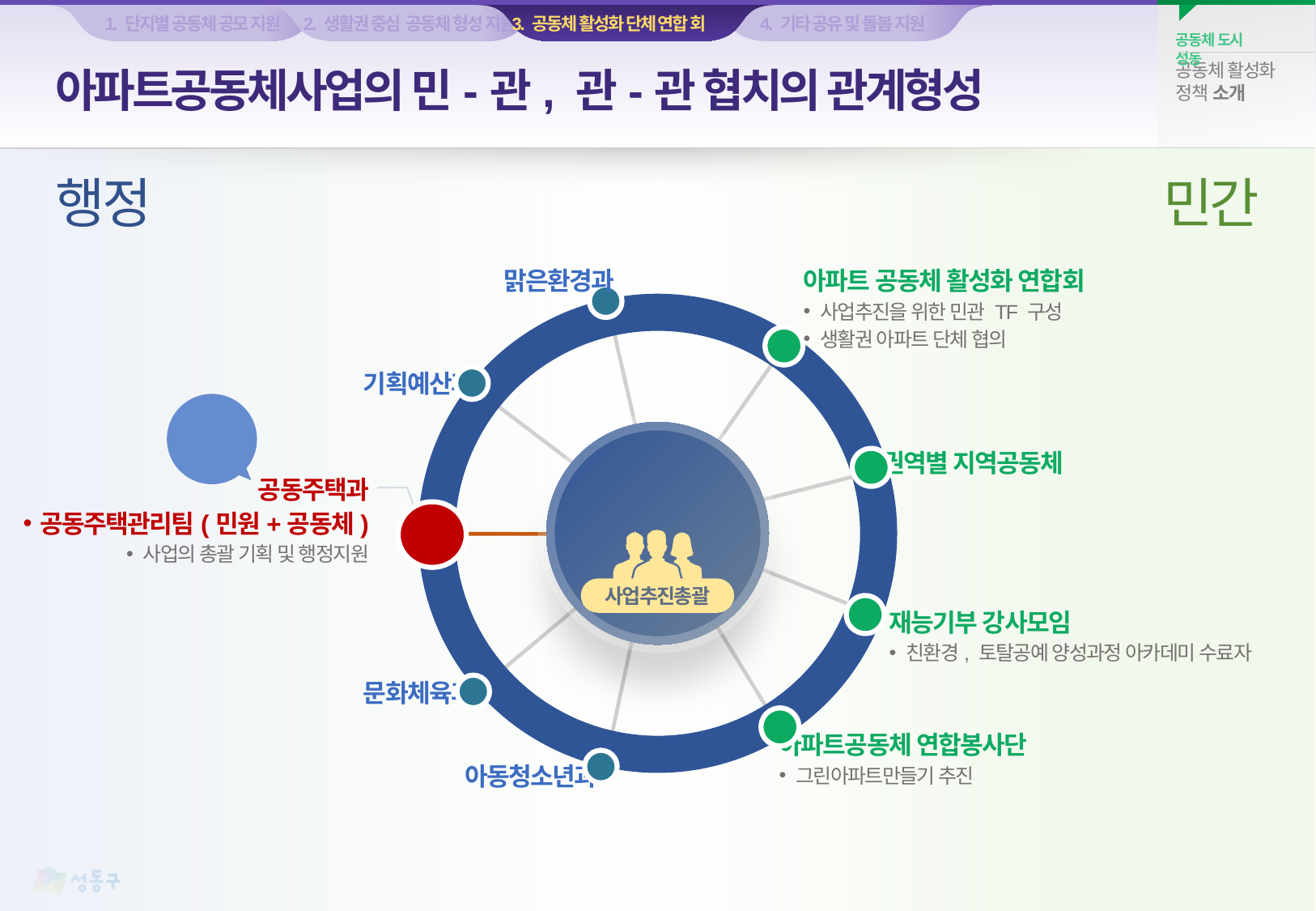

공동체 도시 성동
공동체 활성화 정책 소개

1. 단지별 공동체 공모 지원
2. 생활권 중심  공동체 형성 지원
3. 공동체 활성화 단체 연합 회 지원
4. 기타 공유 및 돌봄 지원
아파트공동체사업의 민-관, 관-관 협치의 관계형성

행정
민간
 맑은환경과
아파트 공동체 활성화 연합회
사업추진을 위한 민관 TF 구성
생활권 아파트 단체 협의

기획예산과

주무
부서

공동주택과
공동주택관리팀(민원+공동체)
사업의 총괄 기획 및 행정지원

권역별 지역공동체

민관협치

사업추진총괄

재능기부 강사모임
친환경, 토탈공예 양성과정 아카데미 수료자
문화체육과

아파트공동체 연합봉사단
그린아파트만들기 추진

아동청소년과
28